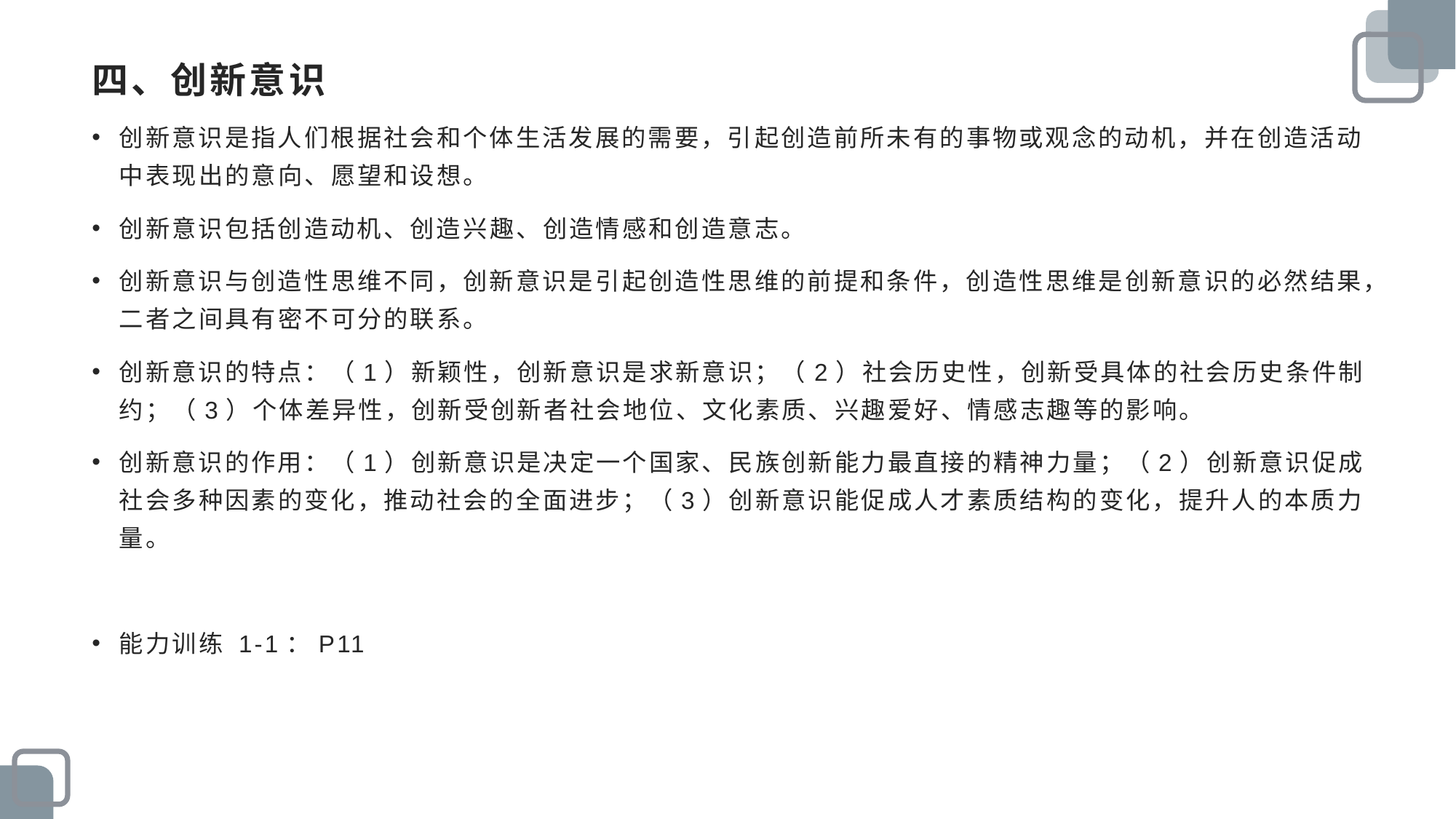

# 四、创新意识
创新意识是指人们根据社会和个体生活发展的需要，引起创造前所未有的事物或观念的动机，并在创造活动中表现出的意向、愿望和设想。
创新意识包括创造动机、创造兴趣、创造情感和创造意志。
创新意识与创造性思维不同，创新意识是引起创造性思维的前提和条件，创造性思维是创新意识的必然结果，二者之间具有密不可分的联系。
创新意识的特点：（1）新颖性，创新意识是求新意识；（2）社会历史性，创新受具体的社会历史条件制约；（3）个体差异性，创新受创新者社会地位、文化素质、兴趣爱好、情感志趣等的影响。
创新意识的作用：（1）创新意识是决定一个国家、民族创新能力最直接的精神力量；（2）创新意识促成社会多种因素的变化，推动社会的全面进步；（3）创新意识能促成人才素质结构的变化，提升人的本质力量。

能力训练 1-1：P11